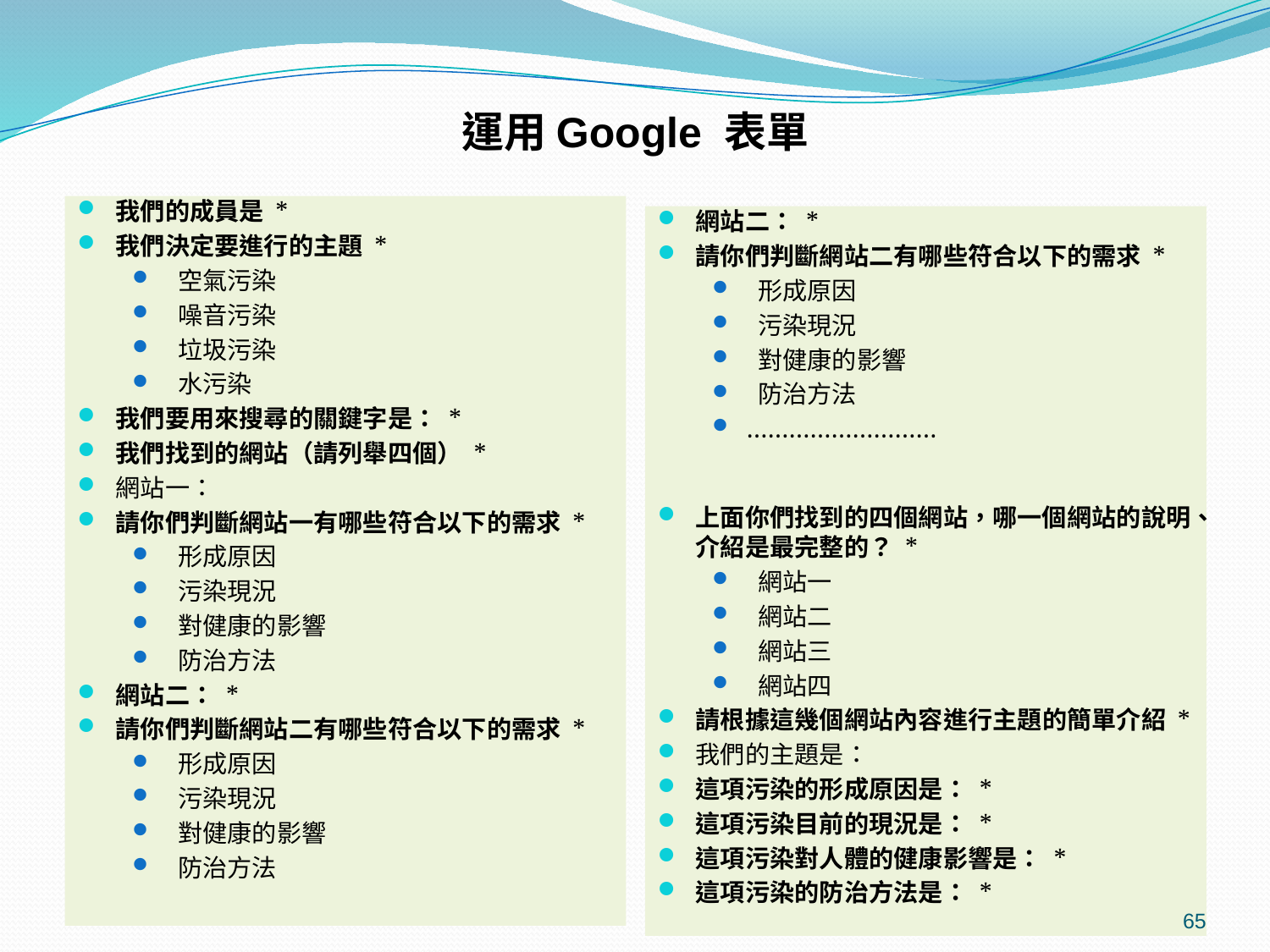

# 運用Google 表單
我們的成員是 *
我們決定要進行的主題 *
 空氣污染
 噪音污染
 垃圾污染
 水污染
我們要用來搜尋的關鍵字是： *
我們找到的網站（請列舉四個） *
網站一：
請你們判斷網站一有哪些符合以下的需求 *
 形成原因
 污染現況
 對健康的影響
 防治方法
網站二： *
請你們判斷網站二有哪些符合以下的需求 *
 形成原因
 污染現況
 對健康的影響
 防治方法

網站二： *
請你們判斷網站二有哪些符合以下的需求 *
 形成原因
 污染現況
 對健康的影響
 防治方法
………………………

上面你們找到的四個網站，哪一個網站的說明、介紹是最完整的？ *
 網站一
 網站二
 網站三
 網站四
請根據這幾個網站內容進行主題的簡單介紹 *
我們的主題是：
這項污染的形成原因是： *
這項污染目前的現況是： *
這項污染對人體的健康影響是： *
這項污染的防治方法是： *

65